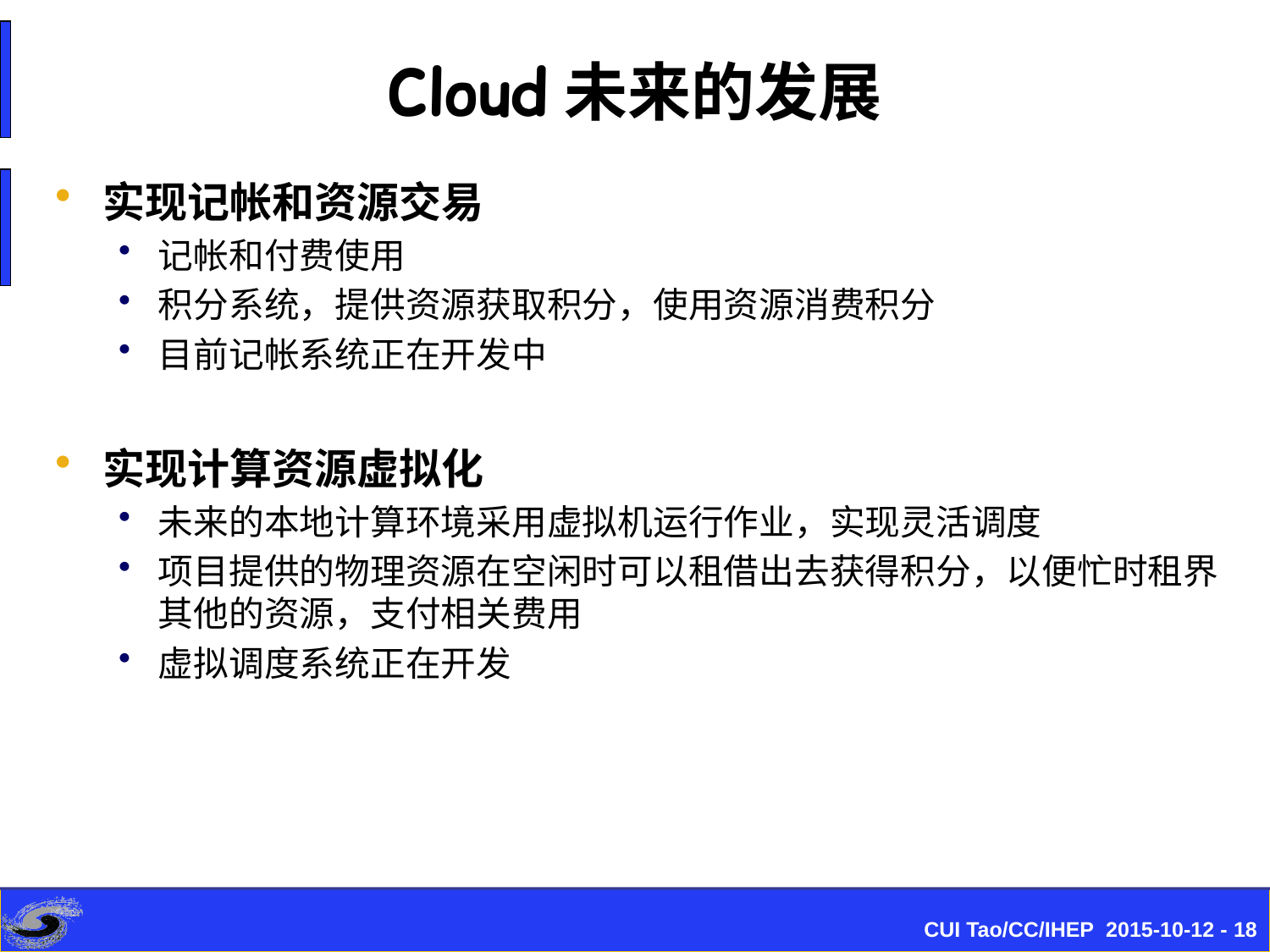

# Cloud未来的发展
实现记帐和资源交易
记帐和付费使用
积分系统，提供资源获取积分，使用资源消费积分
目前记帐系统正在开发中

实现计算资源虚拟化
未来的本地计算环境采用虚拟机运行作业，实现灵活调度
项目提供的物理资源在空闲时可以租借出去获得积分，以便忙时租界其他的资源，支付相关费用
虚拟调度系统正在开发

CUI Tao/CC/IHEP  2015-10-12 - 18